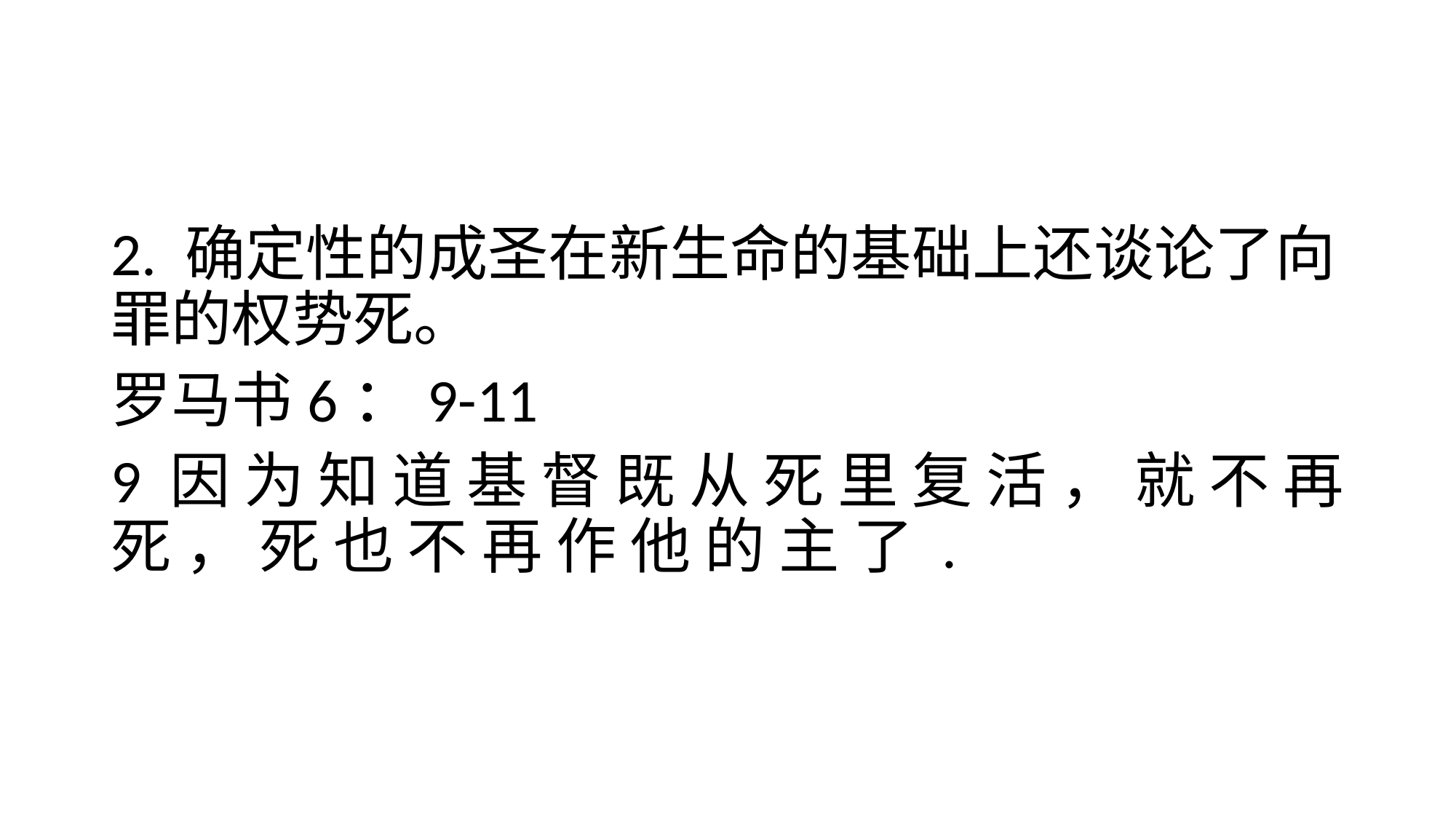

#
2. 确定性的成圣在新生命的基础上还谈论了向罪的权势死。
罗马书6：9-11
9 因 为 知 道 基 督 既 从 死 里 复 活 ， 就 不 再 死 ， 死 也 不 再 作 他 的 主 了 .